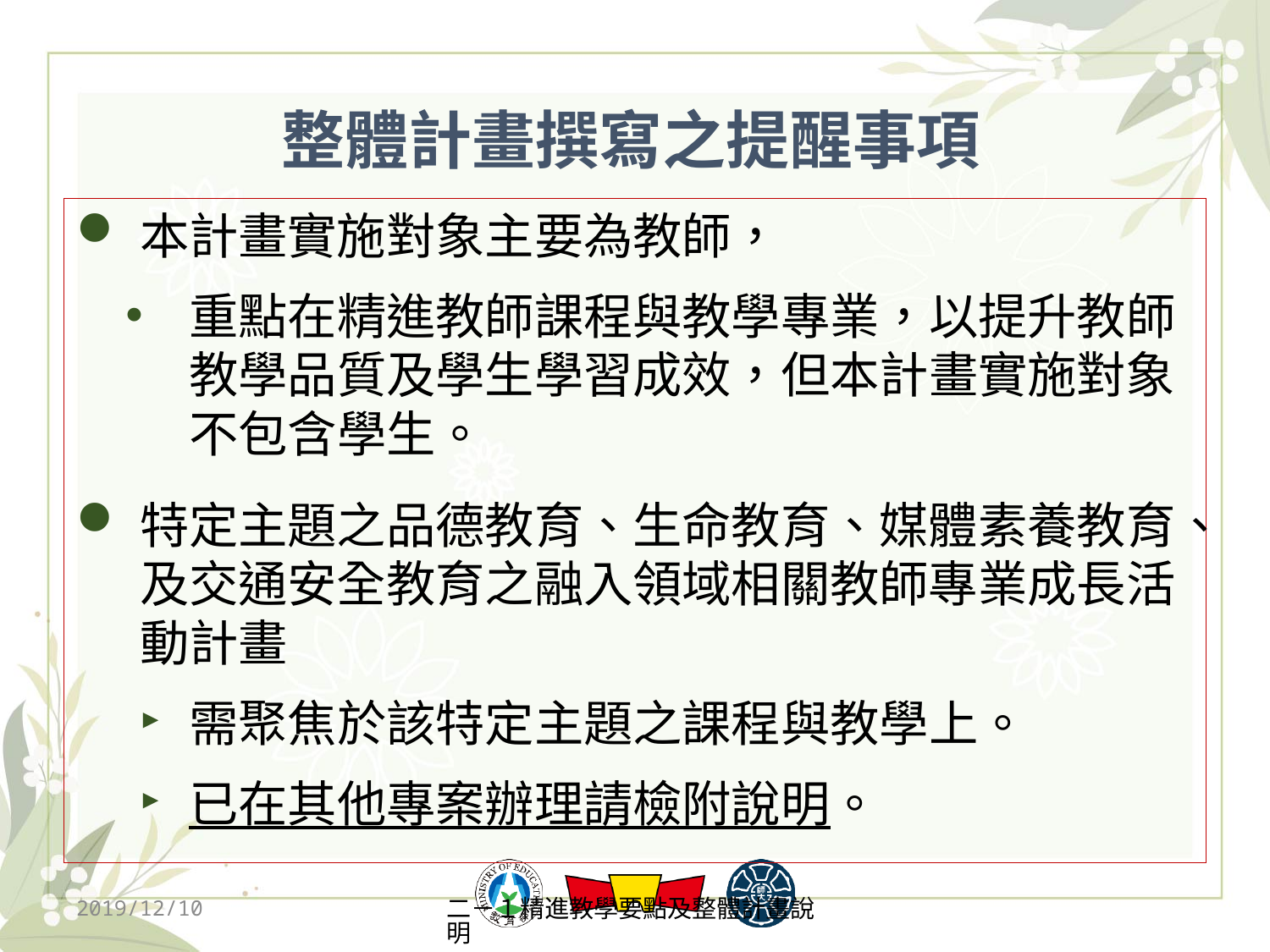

# 整體計畫撰寫之提醒事項
本計畫實施對象主要為教師，
重點在精進教師課程與教學專業，以提升教師教學品質及學生學習成效，但本計畫實施對象不包含學生。
特定主題之品德教育、生命教育、媒體素養教育、及交通安全教育之融入領域相關教師專業成長活動計畫
需聚焦於該特定主題之課程與教學上。
已在其他專案辦理請檢附說明。

2019/12/10
二－１精進教學要點及整體計畫說明